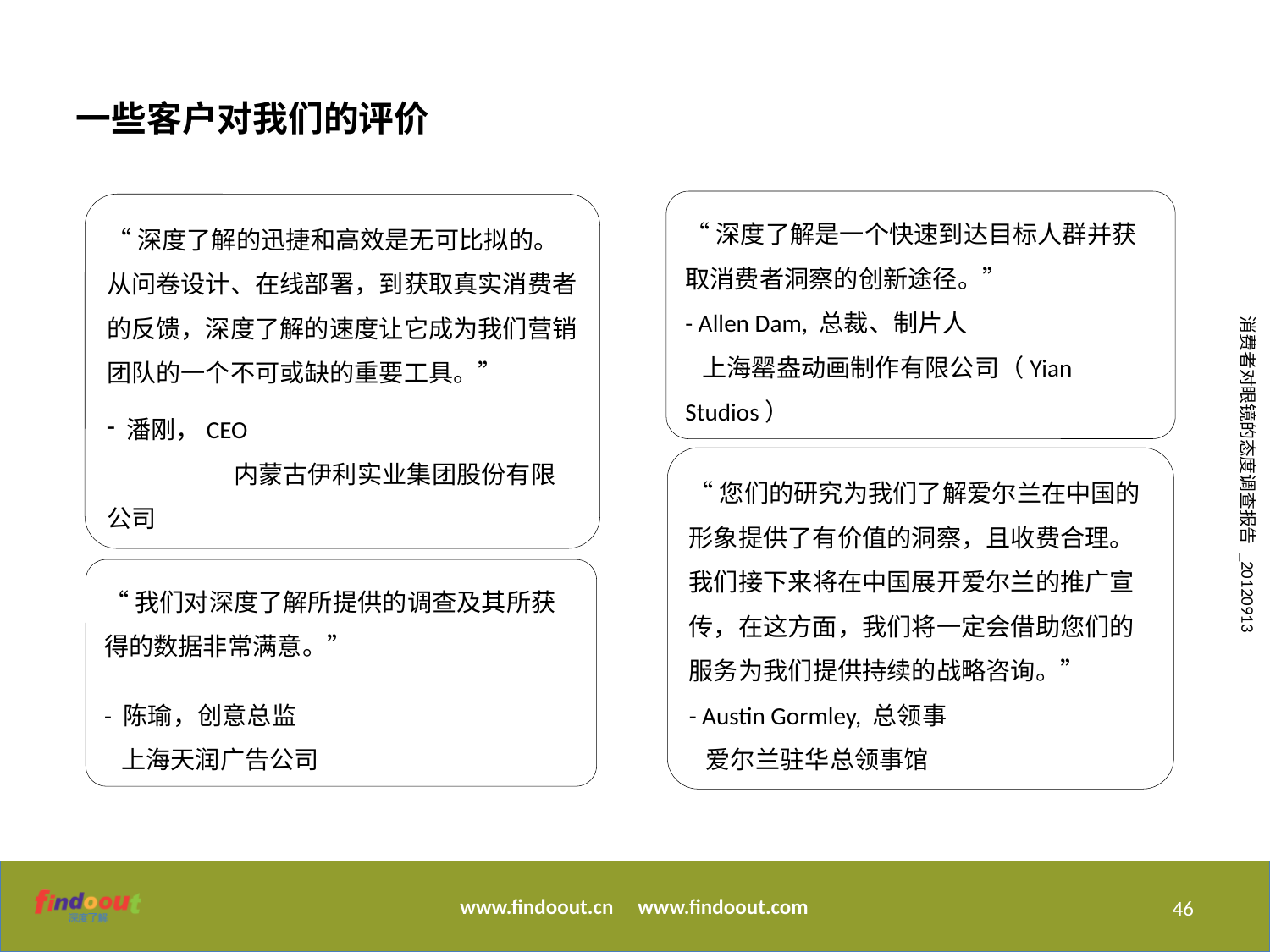

一些客户对我们的评价
“深度了解的迅捷和高效是无可比拟的。从问卷设计、在线部署，到获取真实消费者的反馈，深度了解的速度让它成为我们营销团队的一个不可或缺的重要工具。”
 潘刚，CEO
	内蒙古伊利实业集团股份有限公司
“深度了解是一个快速到达目标人群并获取消费者洞察的创新途径。”
- Allen Dam, 总裁、制片人
  上海罂盎动画制作有限公司（Yian Studios）
“您们的研究为我们了解爱尔兰在中国的形象提供了有价值的洞察，且收费合理。我们接下来将在中国展开爱尔兰的推广宣传，在这方面，我们将一定会借助您们的服务为我们提供持续的战略咨询。”
- Austin Gormley, 总领事
  爱尔兰驻华总领事馆
“我们对深度了解所提供的调查及其所获得的数据非常满意。”
- 陈瑜，创意总监
  上海天润广告公司
46